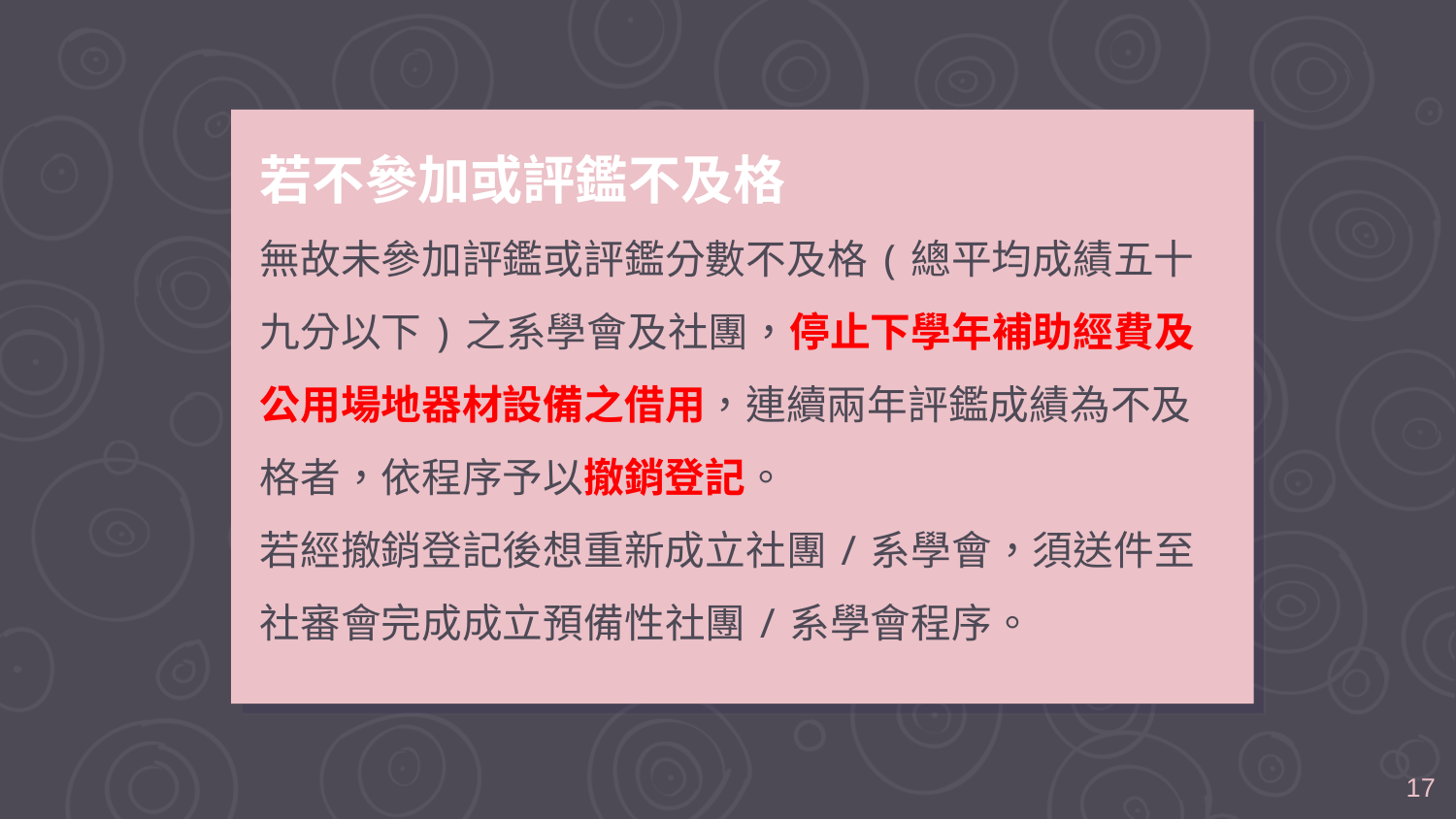

若不參加或評鑑不及格
無故未參加評鑑或評鑑分數不及格(總平均成績五十九分以下)之系學會及社團，停止下學年補助經費及公用場地器材設備之借用，連續兩年評鑑成績為不及格者，依程序予以撤銷登記。
若經撤銷登記後想重新成立社團/系學會，須送件至社審會完成成立預備性社團/系學會程序。
17